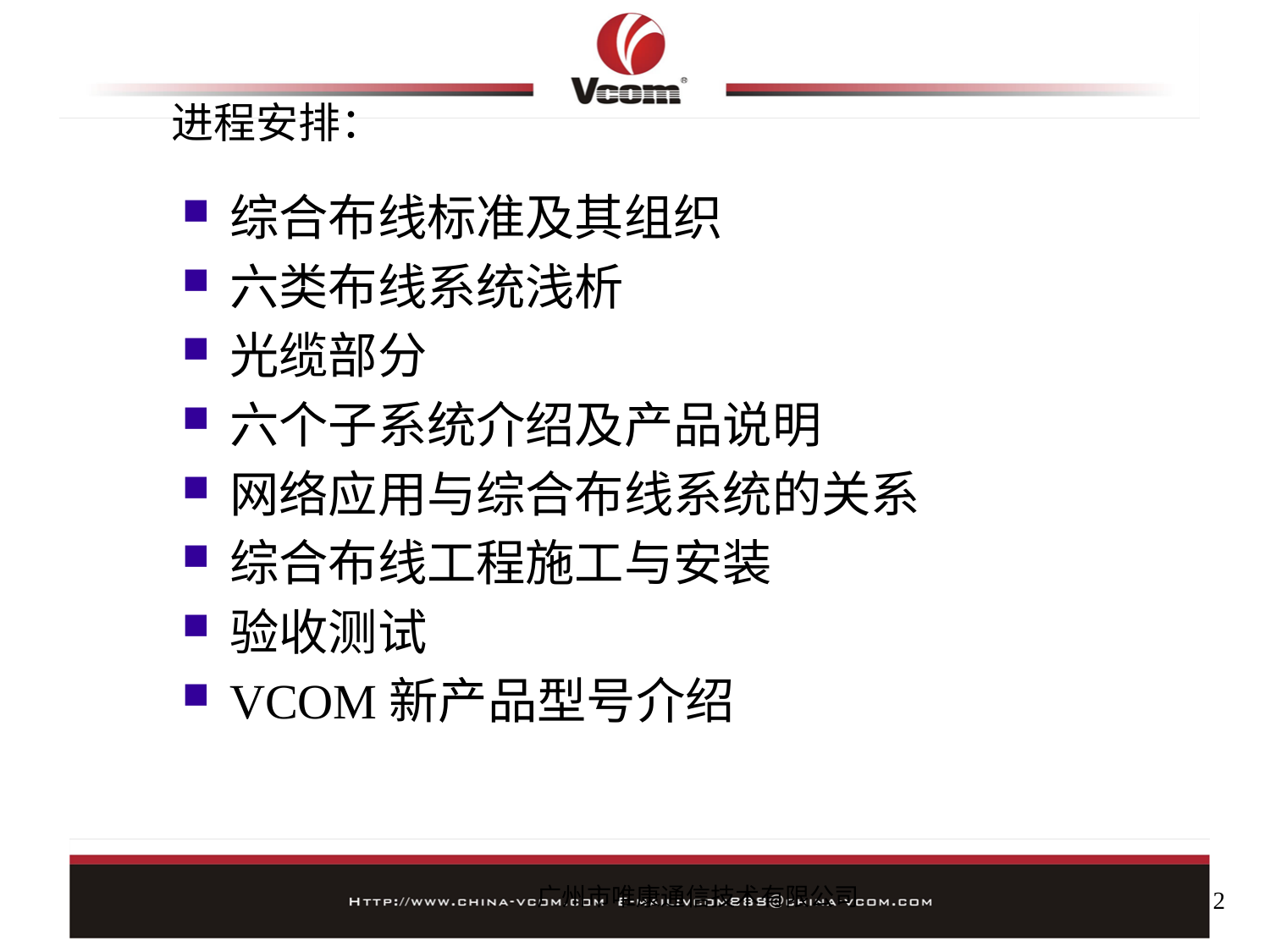

# 进程安排：
综合布线标准及其组织
六类布线系统浅析
光缆部分
六个子系统介绍及产品说明
网络应用与综合布线系统的关系
综合布线工程施工与安装
验收测试
VCOM新产品型号介绍
广州市唯康通信技术有限公司
2